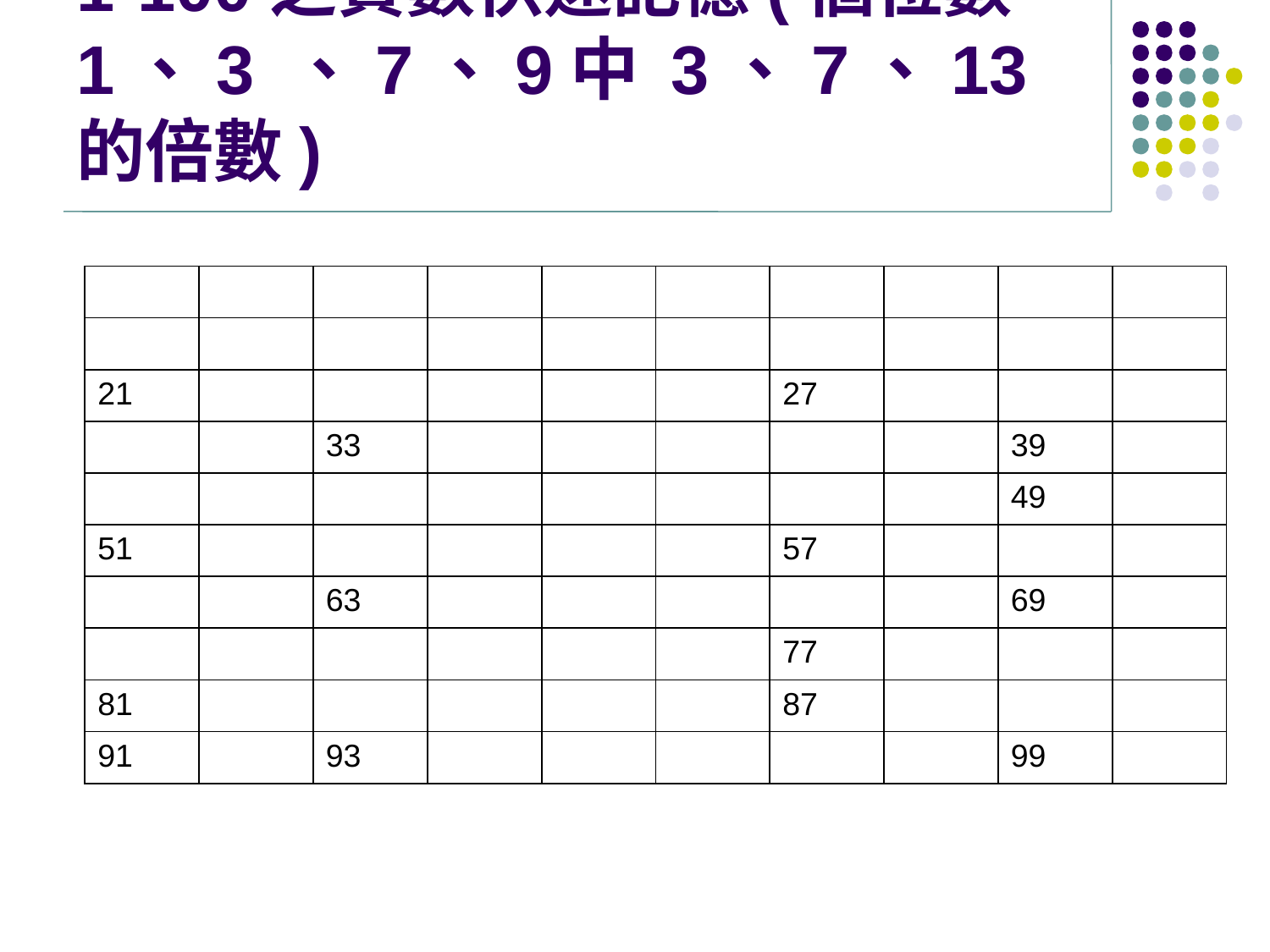

# 1-100之質數快速記憶(個位數1、3 、7、9中 3、7、13的倍數)
|  |  |  |  |  |  |  |  |  |  |
| --- | --- | --- | --- | --- | --- | --- | --- | --- | --- |
|  |  |  |  |  |  |  |  |  |  |
| 21 |  |  |  |  |  | 27 |  |  |  |
|  |  | 33 |  |  |  |  |  | 39 |  |
|  |  |  |  |  |  |  |  | 49 |  |
| 51 |  |  |  |  |  | 57 |  |  |  |
|  |  | 63 |  |  |  |  |  | 69 |  |
|  |  |  |  |  |  | 77 |  |  |  |
| 81 |  |  |  |  |  | 87 |  |  |  |
| 91 |  | 93 |  |  |  |  |  | 99 |  |